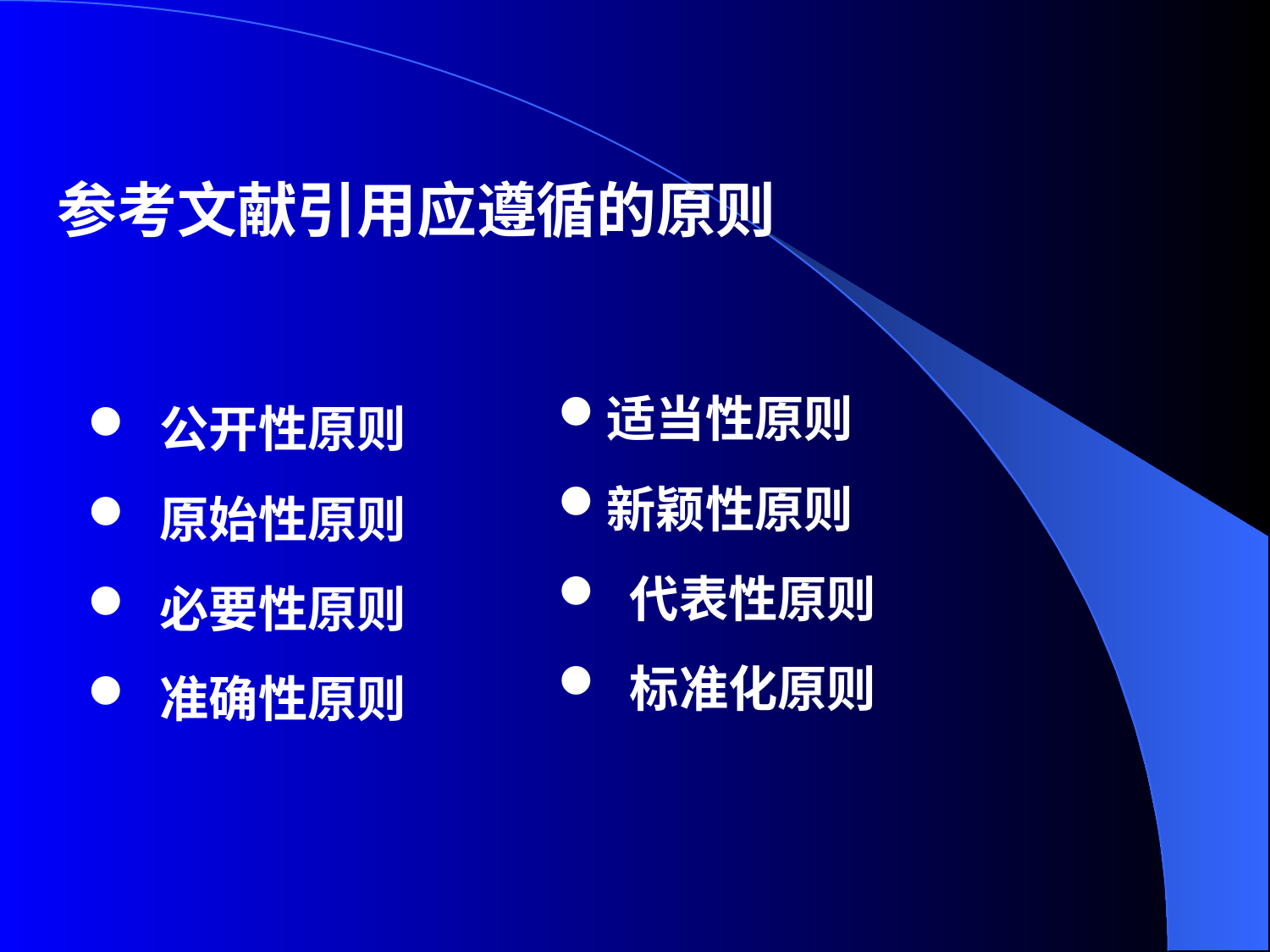

参考文献引用应遵循的原则
适当性原则
新颖性原则
 代表性原则
 标准化原则
 公开性原则
 原始性原则
 必要性原则
 准确性原则